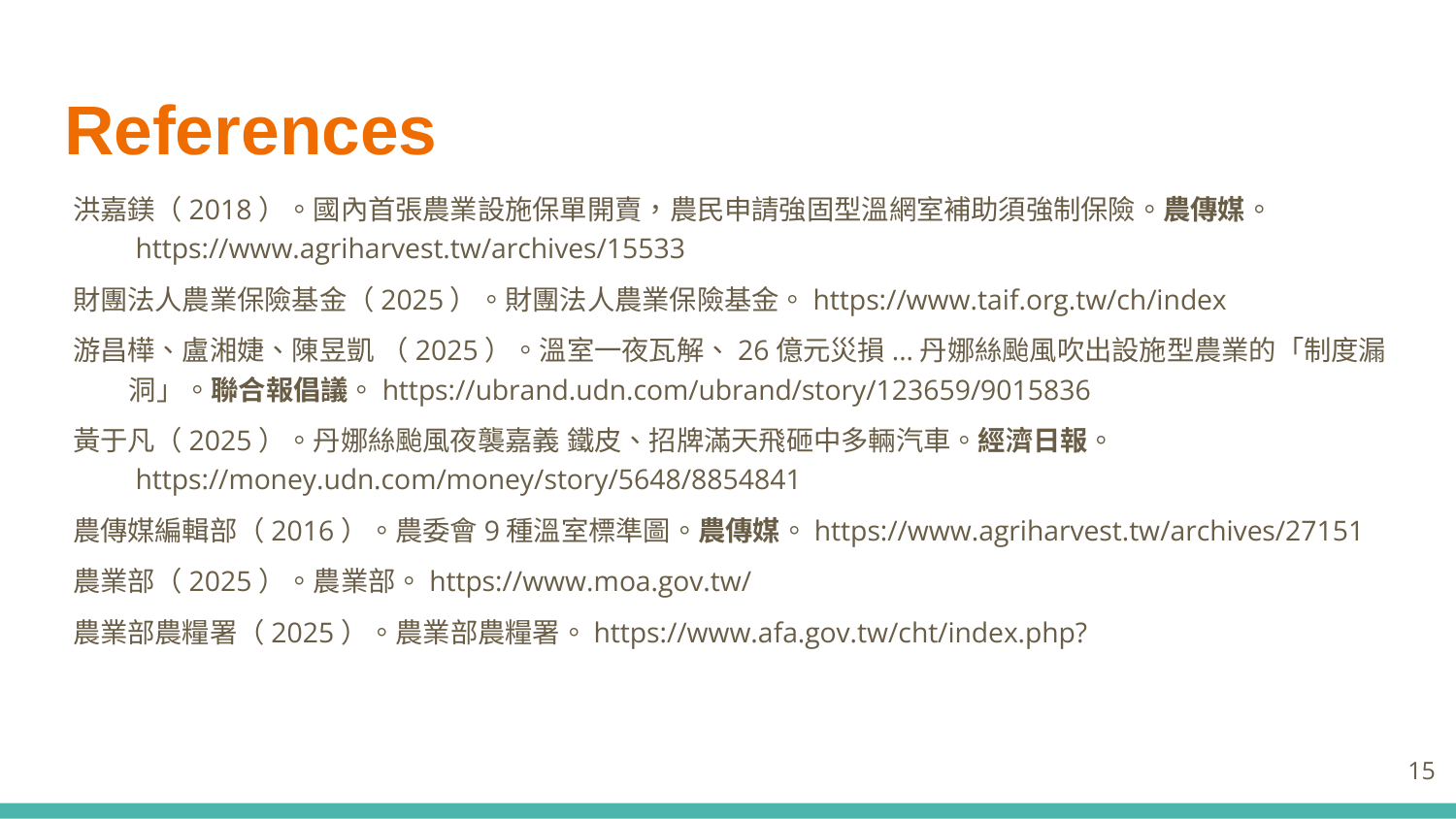

# References
洪嘉鎂（2018）。國內首張農業設施保單開賣，農民申請強固型溫網室補助須強制保險。農傳媒。
        https://www.agriharvest.tw/archives/15533
財團法人農業保險基金（2025）。財團法人農業保險基金。https://www.taif.org.tw/ch/index
游昌樺、盧湘婕、陳昱凱 （2025）。溫室一夜瓦解、26億元災損...丹娜絲颱風吹出設施型農業的「制度漏
        洞」。聯合報倡議。https://ubrand.udn.com/ubrand/story/123659/9015836
黃于凡（2025）。丹娜絲颱風夜襲嘉義 鐵皮、招牌滿天飛砸中多輛汽車。經濟日報。
        https://money.udn.com/money/story/5648/8854841
農傳媒編輯部（2016）。農委會9種溫室標準圖。農傳媒。https://www.agriharvest.tw/archives/27151
農業部（2025）。農業部。https://www.moa.gov.tw/
農業部農糧署（2025）。農業部農糧署。https://www.afa.gov.tw/cht/index.php?

15